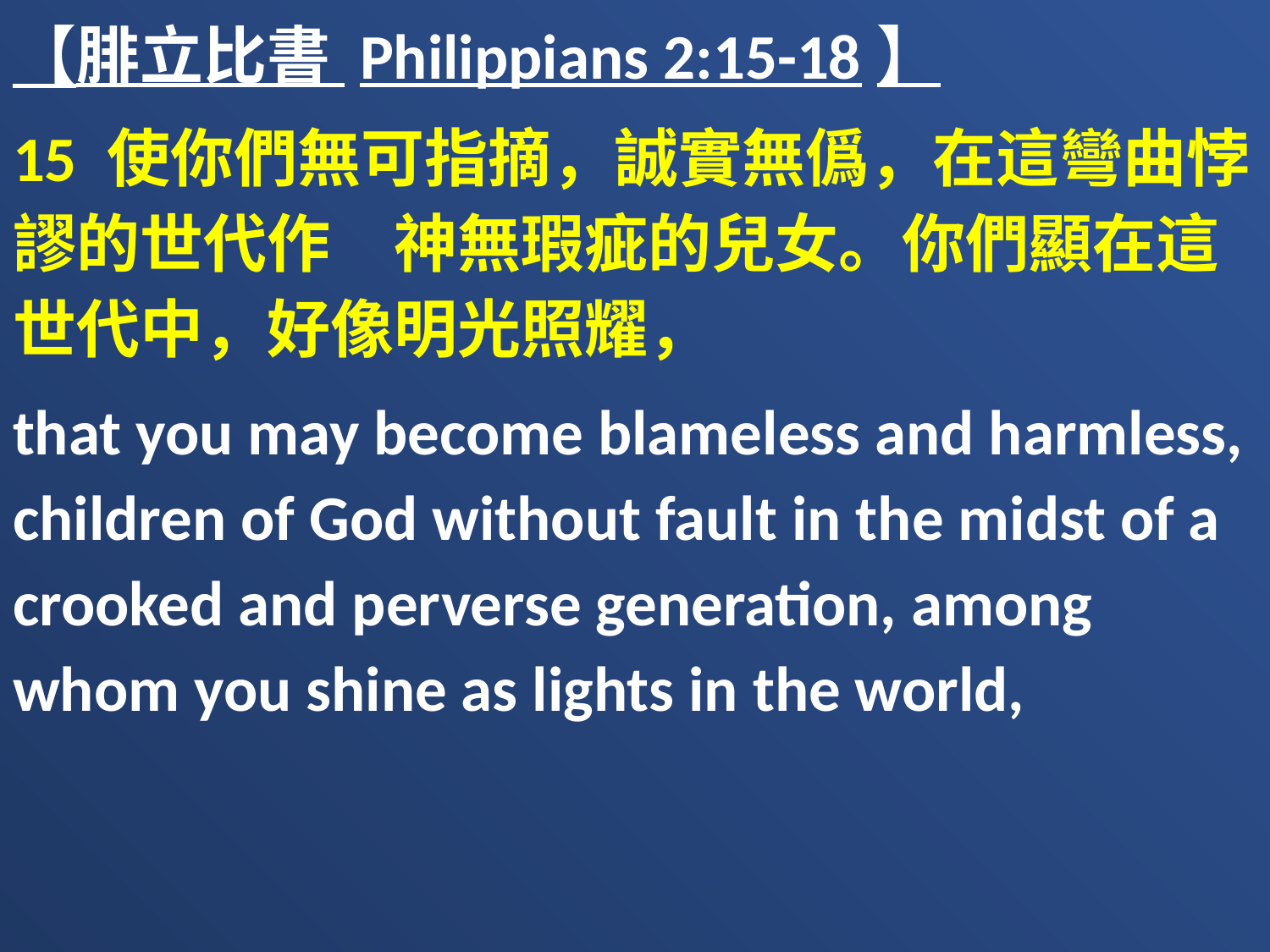

【腓立比書 Philippians 2:15-18】
15 使你們無可指摘，誠實無僞，在這彎曲悖謬的世代作　神無瑕疵的兒女。你們顯在這世代中，好像明光照耀，
that you may become blameless and harmless, children of God without fault in the midst of a crooked and perverse generation, among whom you shine as lights in the world,